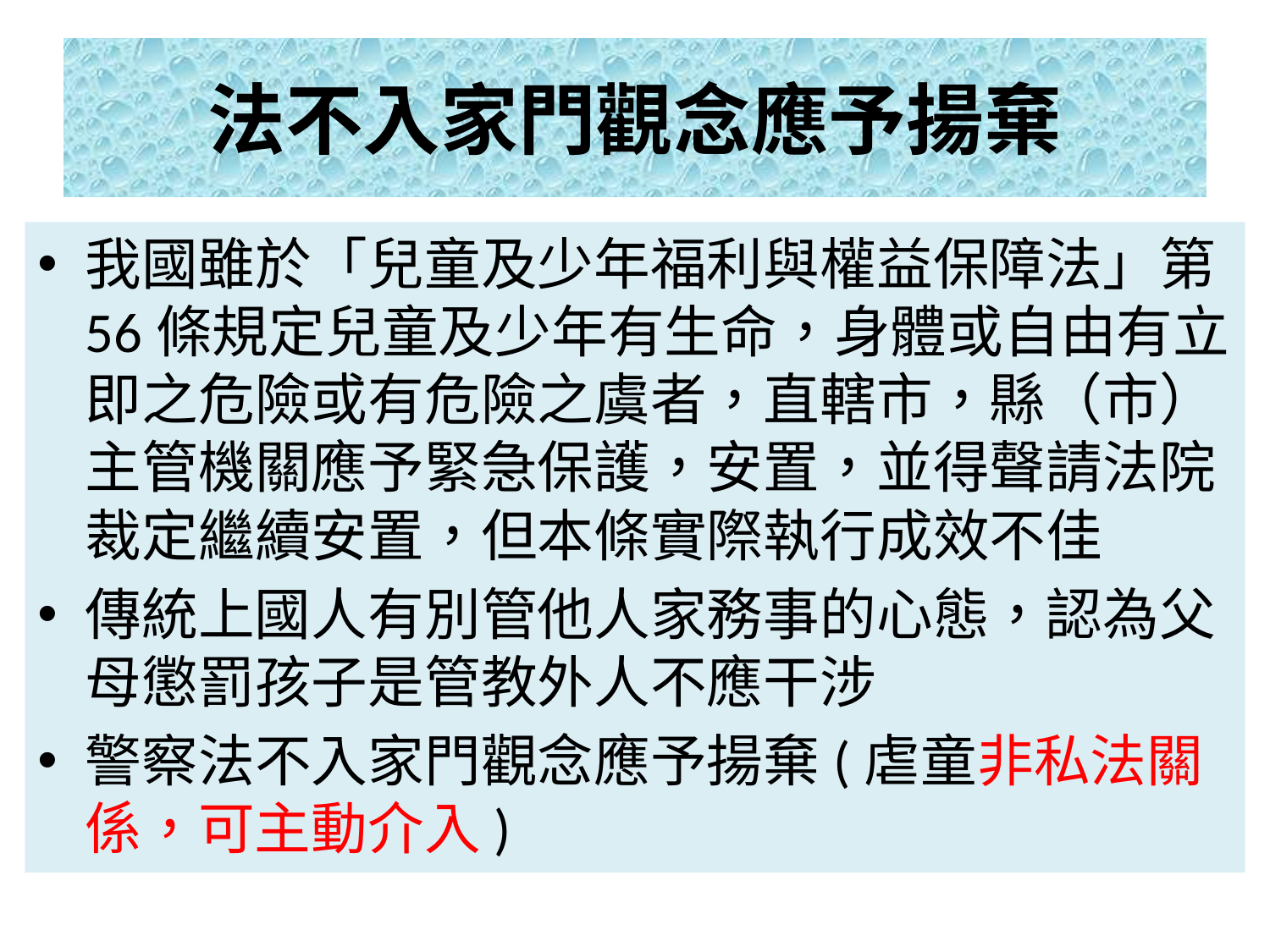

# 法不入家門觀念應予揚棄
我國雖於「兒童及少年福利與權益保障法」第56條規定兒童及少年有生命，身體或自由有立即之危險或有危險之虞者，直轄市，縣（市）主管機關應予緊急保護，安置，並得聲請法院裁定繼續安置，但本條實際執行成效不佳
傳統上國人有別管他人家務事的心態，認為父母懲罰孩子是管教外人不應干涉
警察法不入家門觀念應予揚棄(虐童非私法關係，可主動介入)